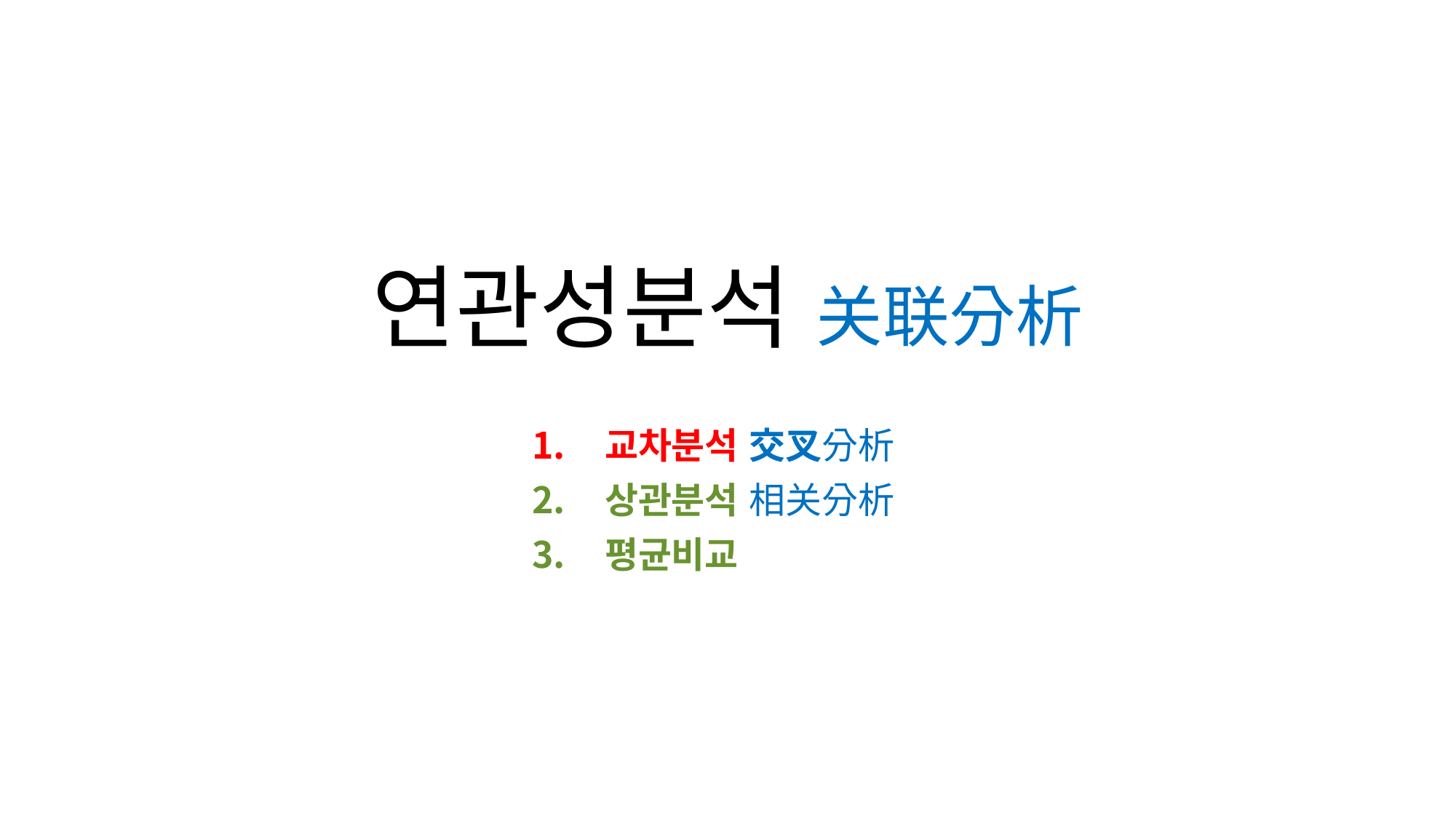

# 연관성분석 关联分析
교차분석 交叉分析
상관분석 相关分析
평균비교